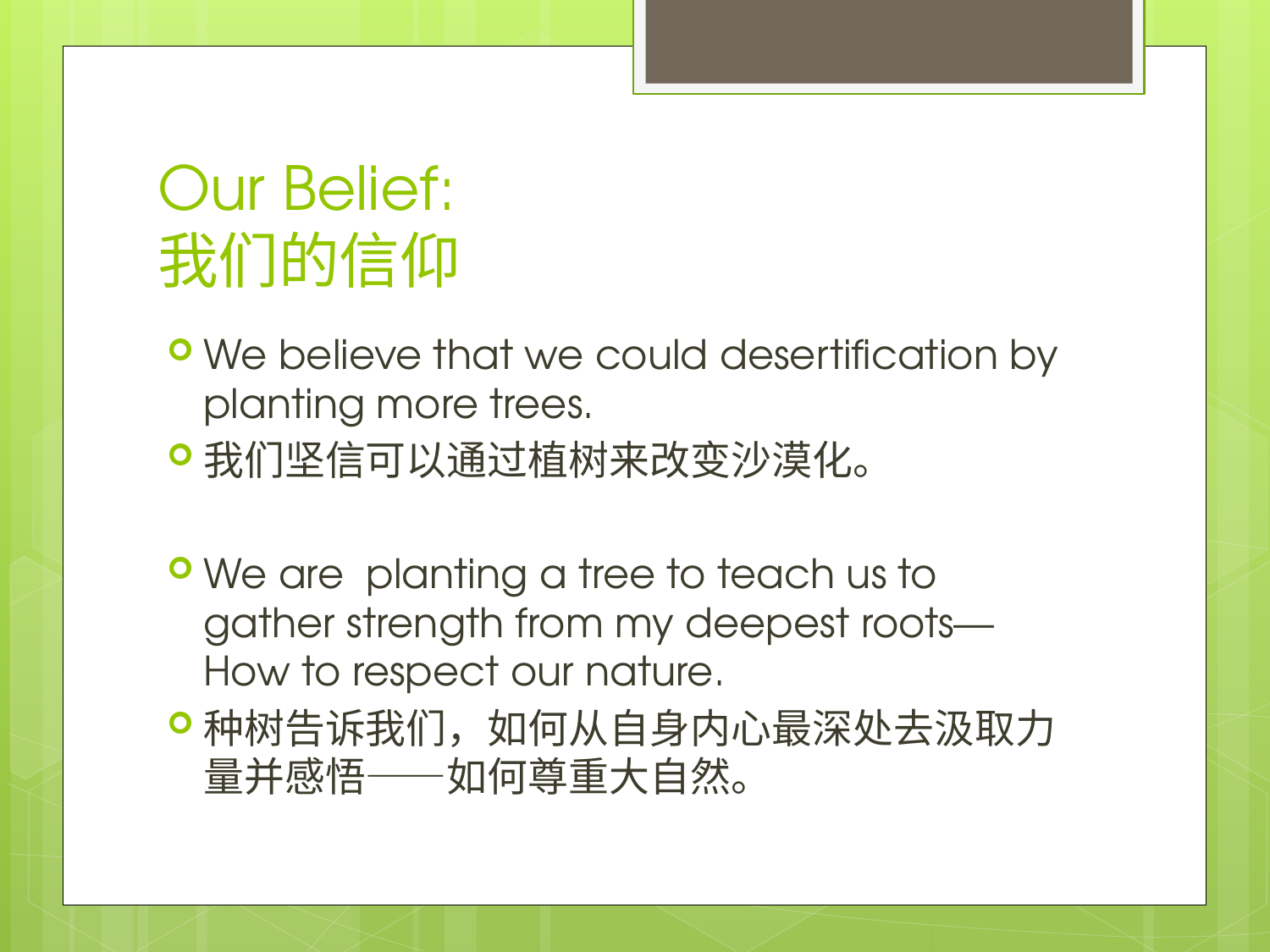

# Our Belief: 我们的信仰
We believe that we could desertification by planting more trees.
我们坚信可以通过植树来改变沙漠化。

We are  planting a tree to teach us to gather strength from my deepest roots—How to respect our nature.
种树告诉我们，如何从自身内心最深处去汲取力量并感悟——如何尊重大自然。